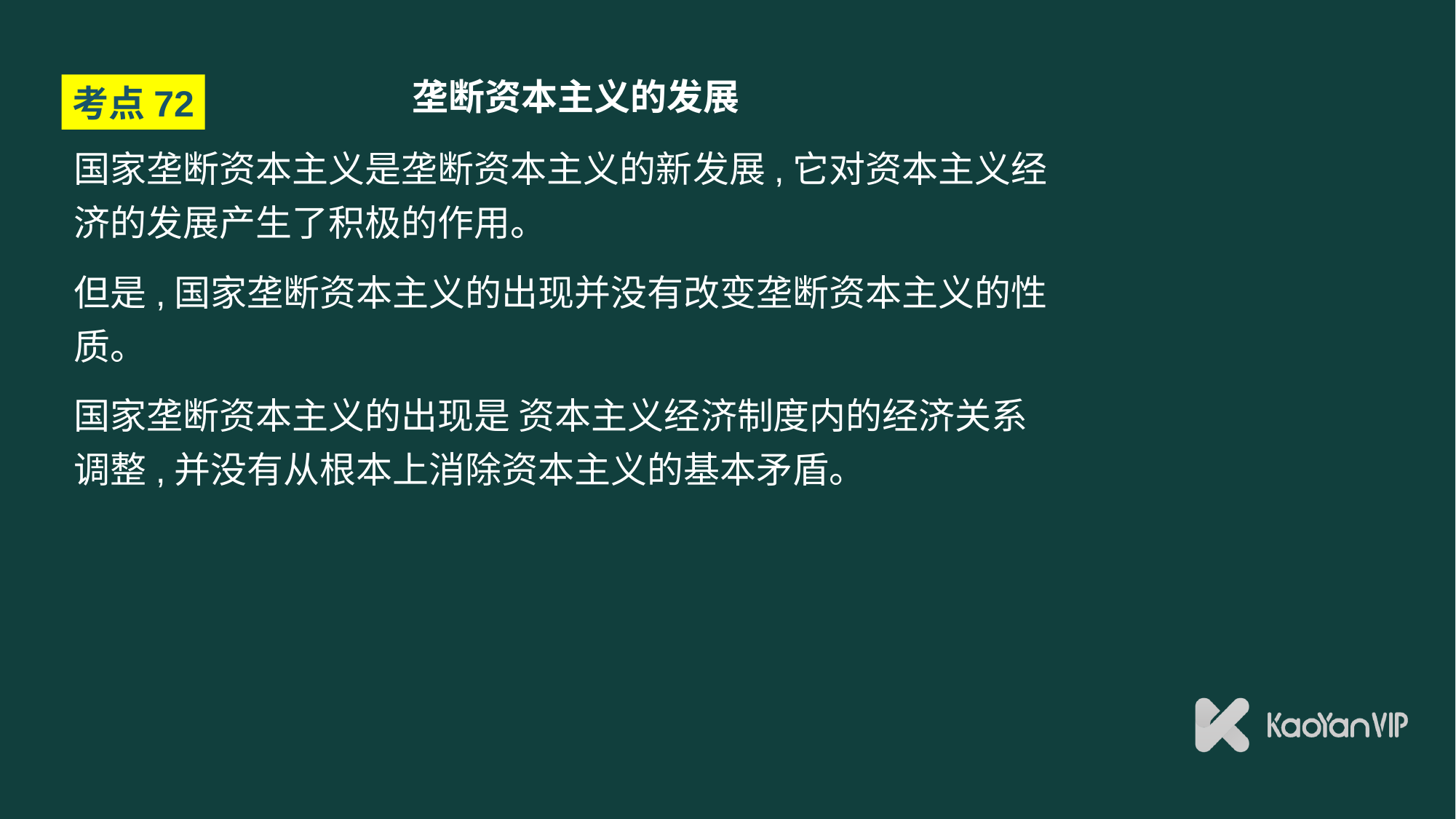

# 垄断资本主义的发展
考点72
国家垄断资本主义是垄断资本主义的新发展,它对资本主义经济的发展产生了积极的作用。
但是,国家垄断资本主义的出现并没有改变垄断资本主义的性质。
国家垄断资本主义的出现是 资本主义经济制度内的经济关系调整,并没有从根本上消除资本主义的基本矛盾。